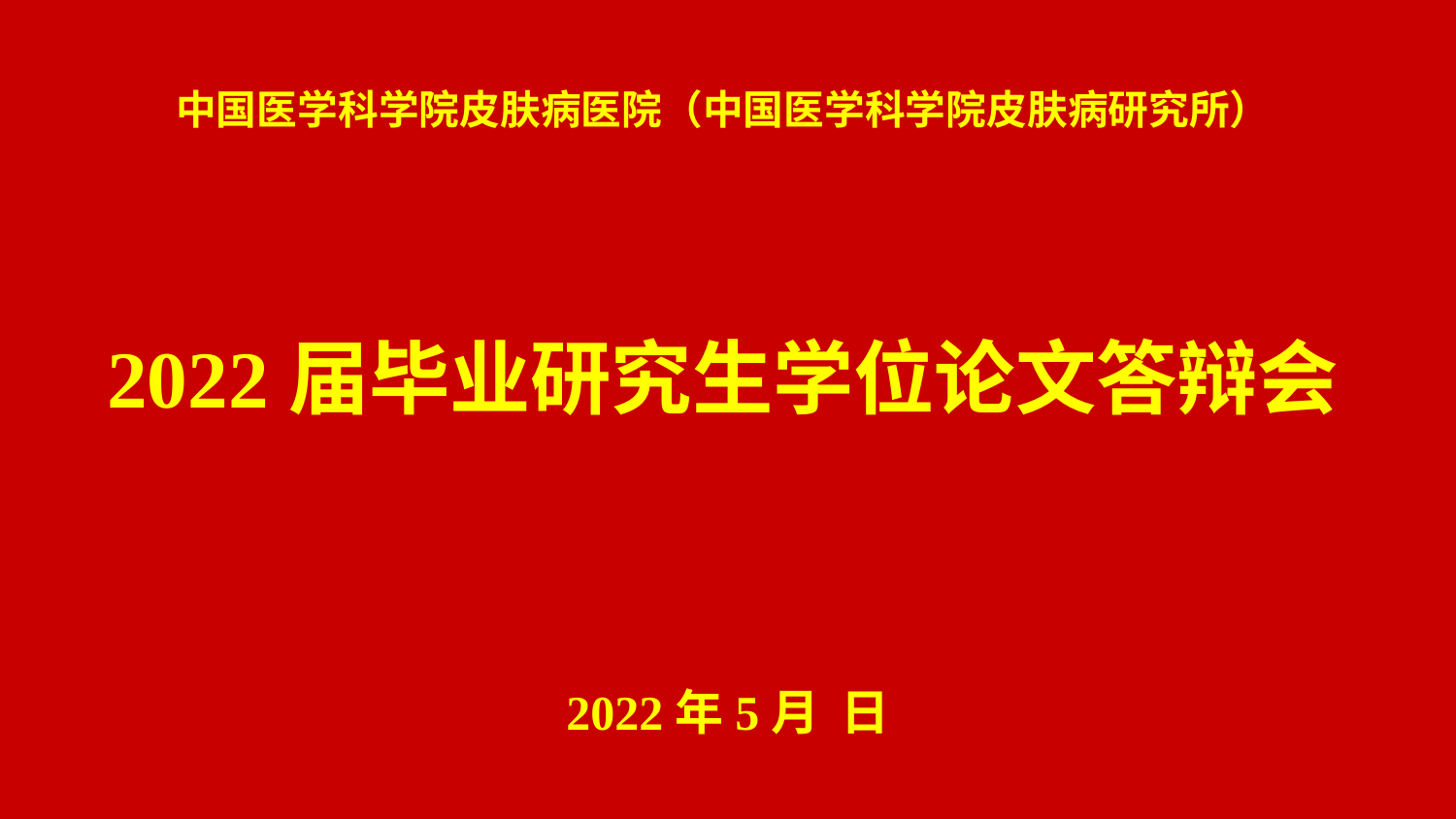

中国医学科学院皮肤病医院（中国医学科学院皮肤病研究所）
2022届毕业研究生学位论文答辩会

 2022年5月  日